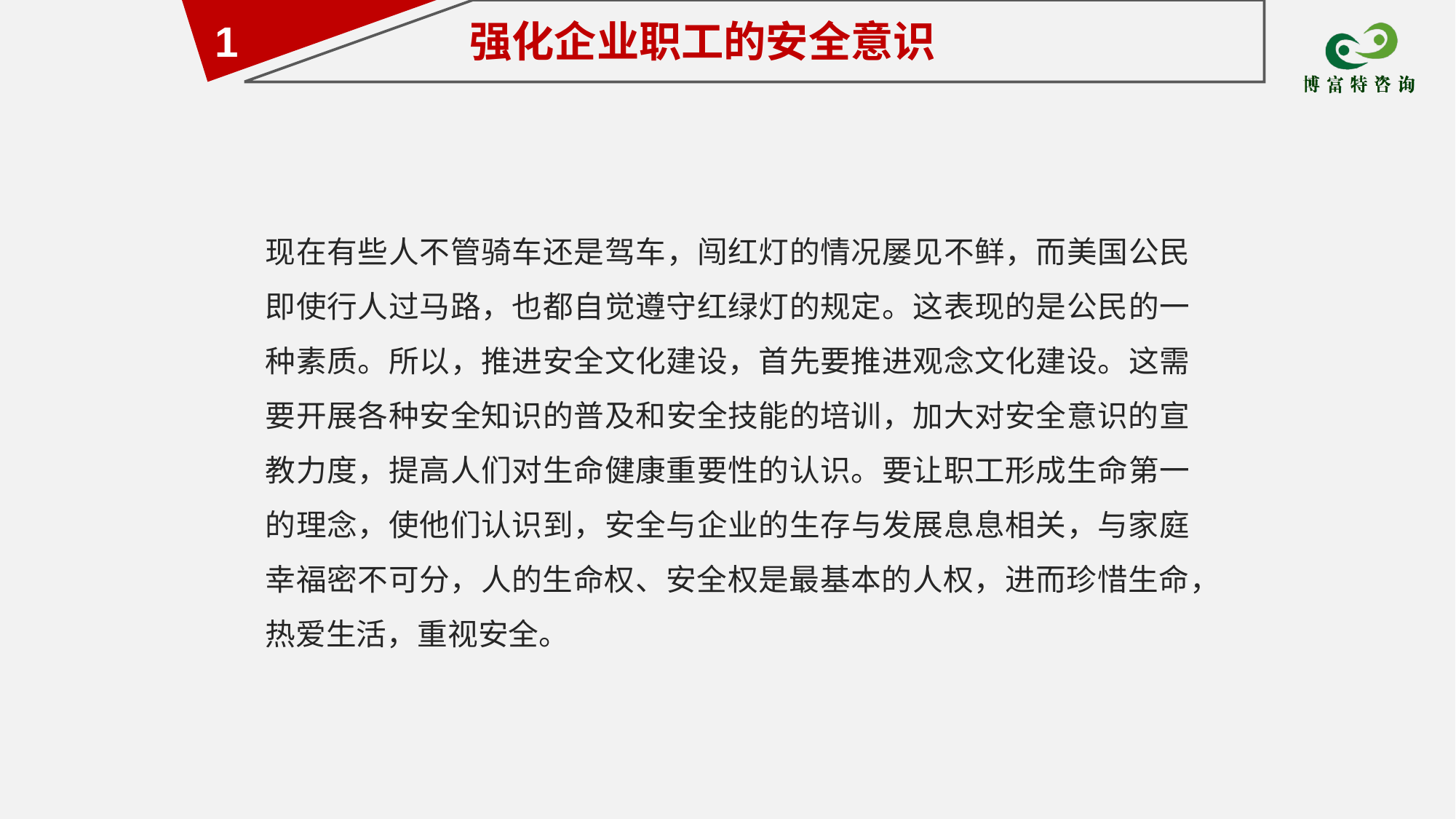

1
强化企业职工的安全意识
现在有些人不管骑车还是驾车，闯红灯的情况屡见不鲜，而美国公民即使行人过马路，也都自觉遵守红绿灯的规定。这表现的是公民的一种素质。所以，推进安全文化建设，首先要推进观念文化建设。这需要开展各种安全知识的普及和安全技能的培训，加大对安全意识的宣教力度，提高人们对生命健康重要性的认识。要让职工形成生命第一的理念，使他们认识到，安全与企业的生存与发展息息相关，与家庭幸福密不可分，人的生命权、安全权是最基本的人权，进而珍惜生命，热爱生活，重视安全。